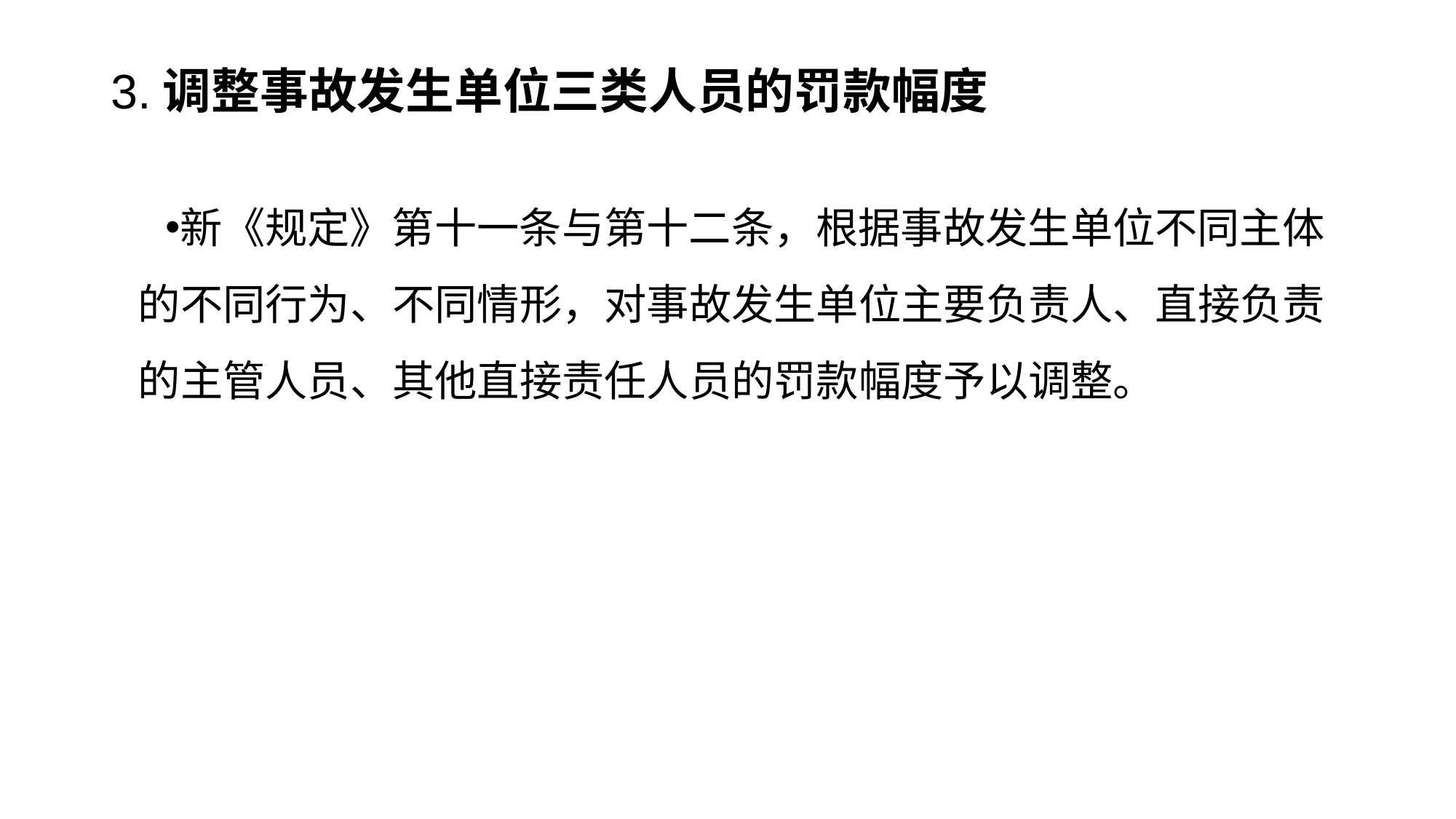

# 3.调整事故发生单位三类人员的罚款幅度
新《规定》第十一条与第十二条，根据事故发生单位不同主体的不同行为、不同情形，对事故发生单位主要负责人、直接负责的主管人员、其他直接责任人员的罚款幅度予以调整。